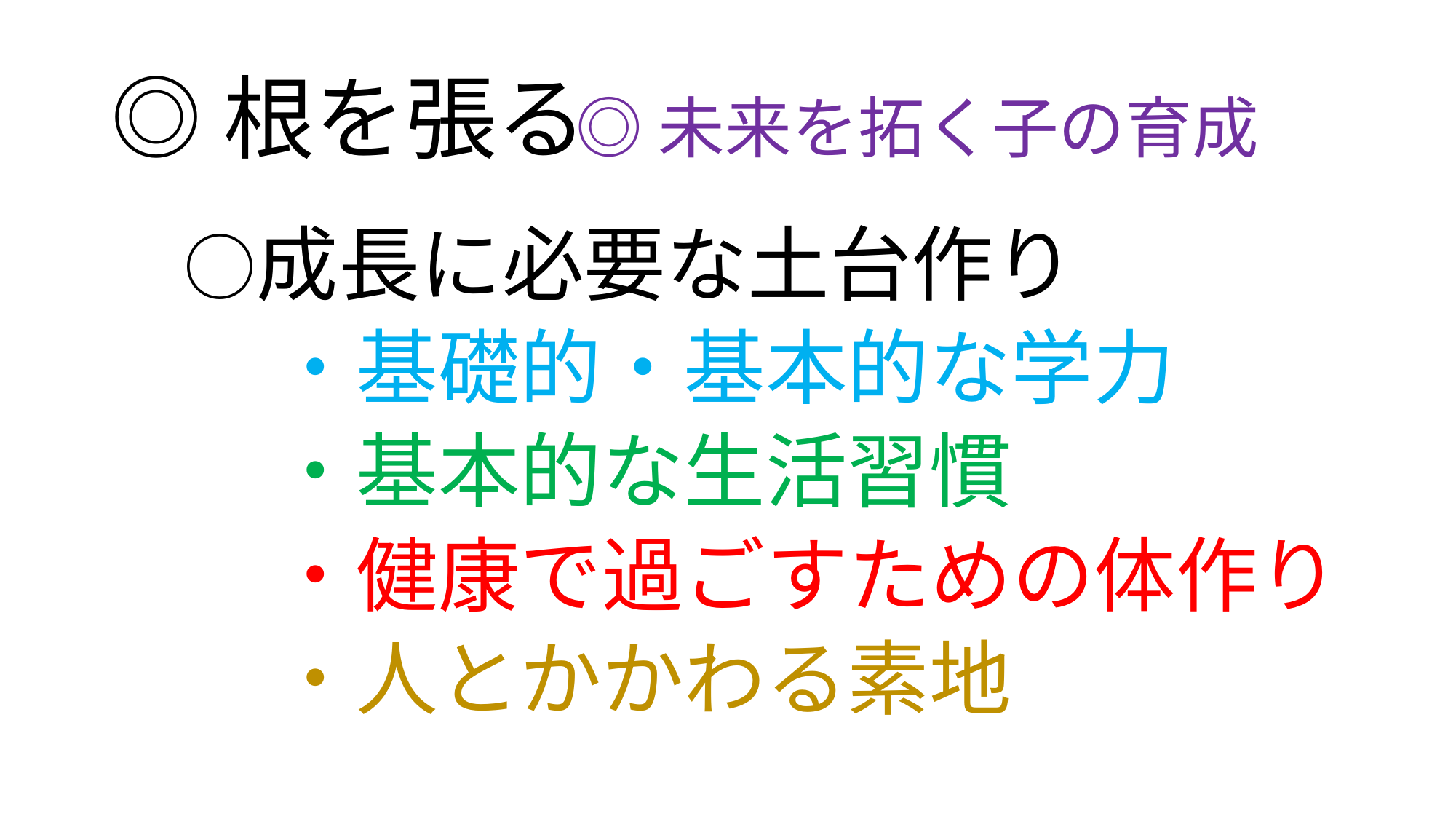

# ◎根を張る
◎未来を拓く子の育成
　○成長に必要な土台作り
　　・基礎的・基本的な学力
　　・基本的な生活習慣
　　・健康で過ごすための体作り
　　・人とかかわる素地